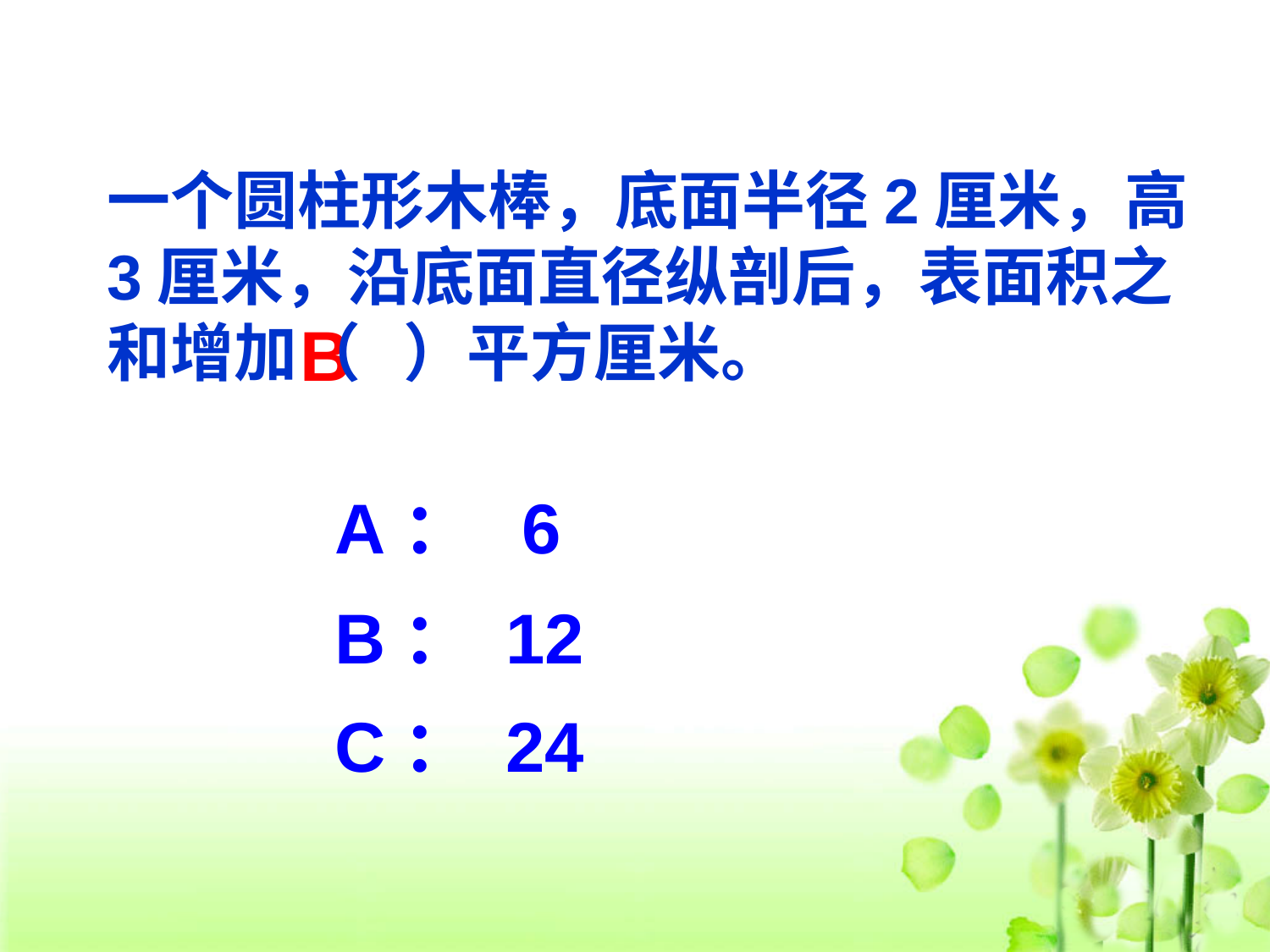

一个圆柱形木棒，底面半径2厘米，高3厘米，沿底面直径纵剖后，表面积之和增加（   ）平方厘米。
B
选一选
A：  6
B： 12
C： 24